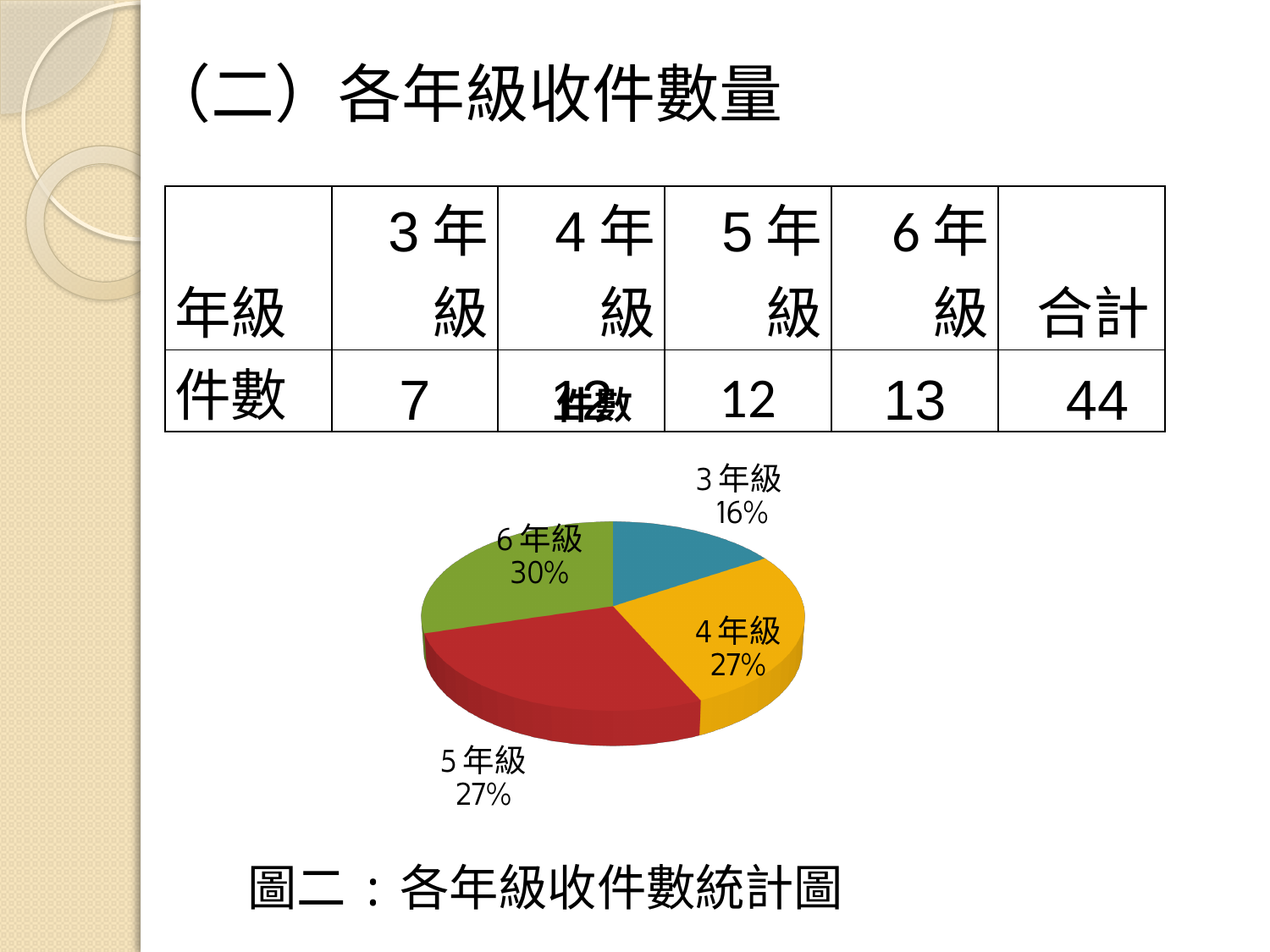

（二）各年級收件數量

| 年級 | 3年級 | 4年級 | 5年級 | 6年級 | 合計 |
| --- | --- | --- | --- | --- | --- |
| 件數 | 7 | 12 | 12 | 13 | 44 |

[unsupported chart]

      圖二:各年級收件數統計圖